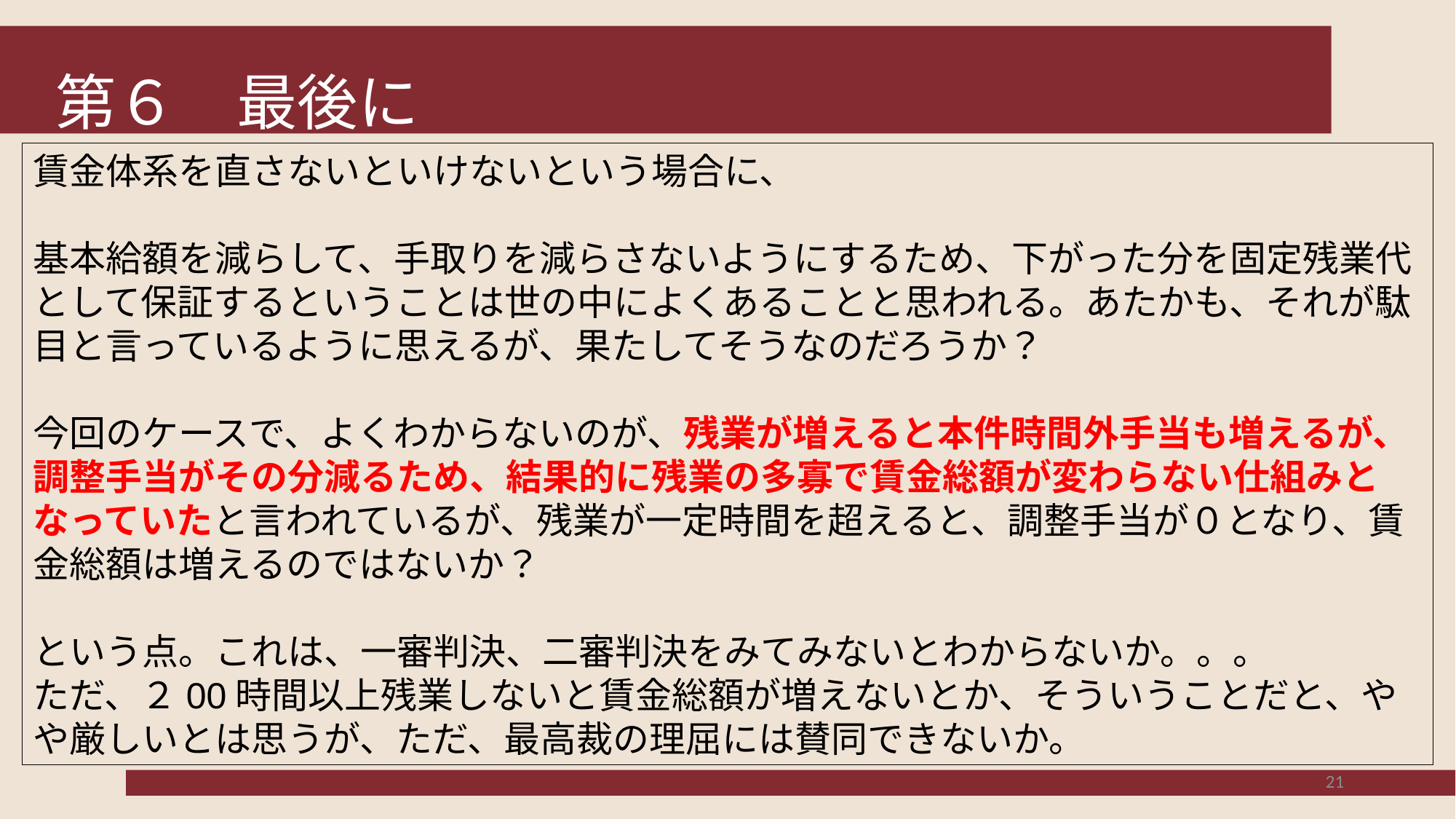

# 第６　最後に
賃金体系を直さないといけないという場合に、

基本給額を減らして、手取りを減らさないようにするため、下がった分を固定残業代として保証するということは世の中によくあることと思われる。あたかも、それが駄目と言っているように思えるが、果たしてそうなのだろうか？

今回のケースで、よくわからないのが、残業が増えると本件時間外手当も増えるが、調整手当がその分減るため、結果的に残業の多寡で賃金総額が変わらない仕組みとなっていたと言われているが、残業が一定時間を超えると、調整手当が０となり、賃金総額は増えるのではないか？

という点。これは、一審判決、二審判決をみてみないとわからないか。。。
ただ、２00時間以上残業しないと賃金総額が増えないとか、そういうことだと、やや厳しいとは思うが、ただ、最高裁の理屈には賛同できないか。
21